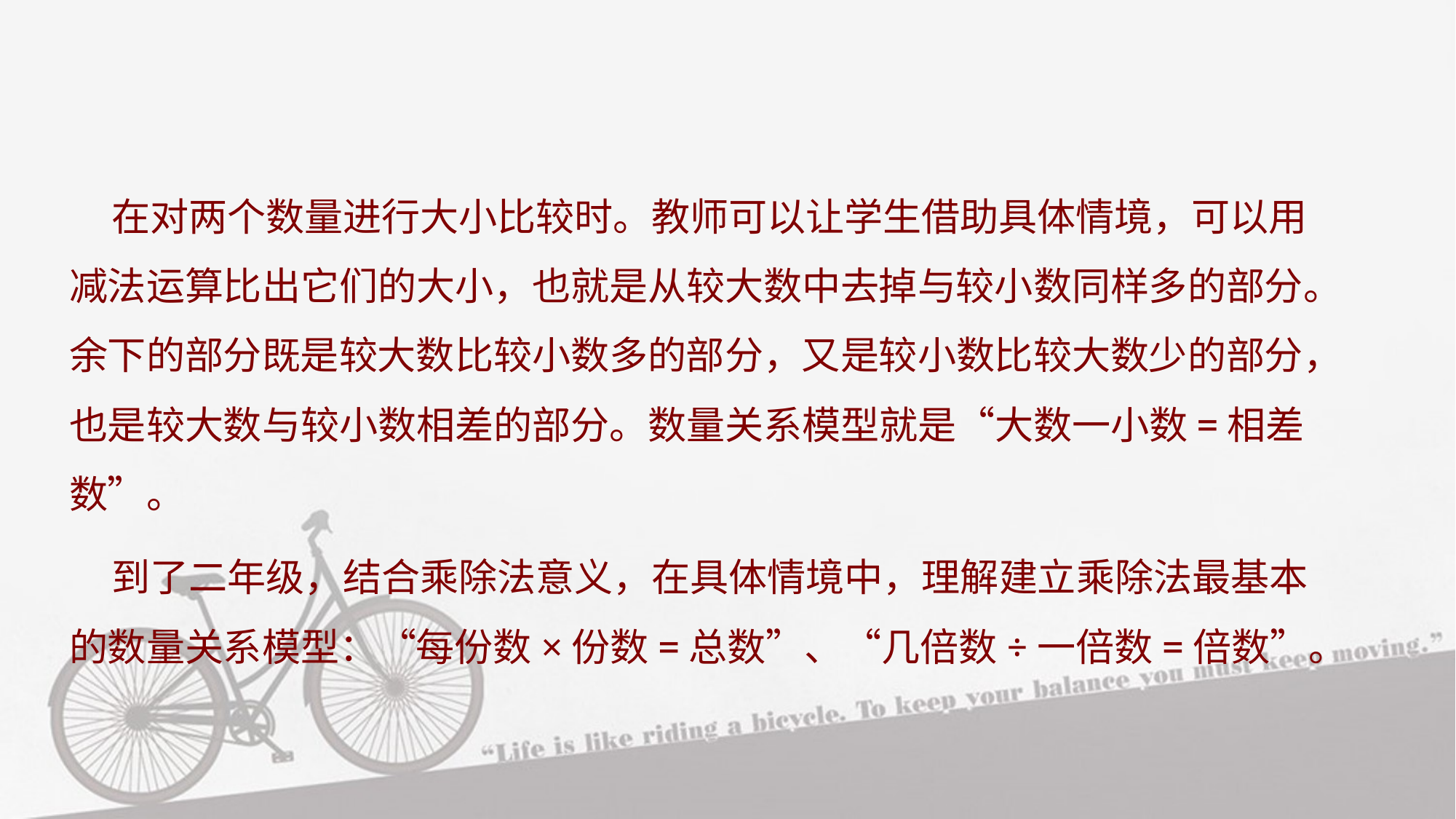

#
    在对两个数量进行大小比较时。教师可以让学生借助具体情境，可以用减法运算比出它们的大小，也就是从较大数中去掉与较小数同样多的部分。余下的部分既是较大数比较小数多的部分，又是较小数比较大数少的部分，也是较大数与较小数相差的部分。数量关系模型就是“大数一小数=相差数”。
    到了二年级，结合乘除法意义，在具体情境中，理解建立乘除法最基本的数量关系模型：“每份数×份数=总数”、“几倍数÷一倍数=倍数”。